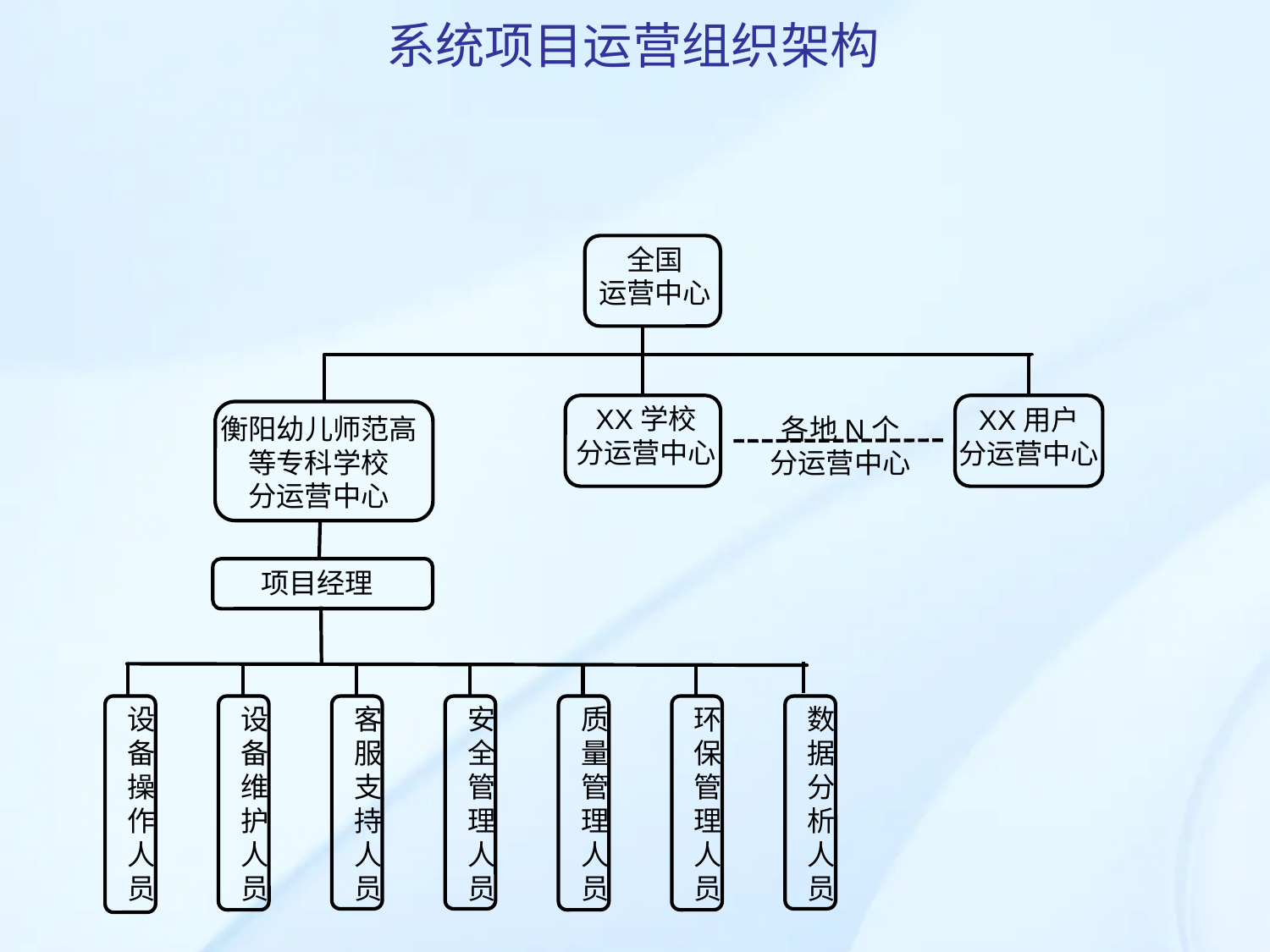

系统项目运营组织架构

全国
运营中心
XX学校
分运营中心

XX用户
分运营中心

衡阳幼儿师范高等专科学校
分运营中心
各地N个
分运营中心

项目经理
设备操作人员

设备维护人员

客服支持人员

安全管理人员

质量管理人员

环保管理人员

数据分析人员